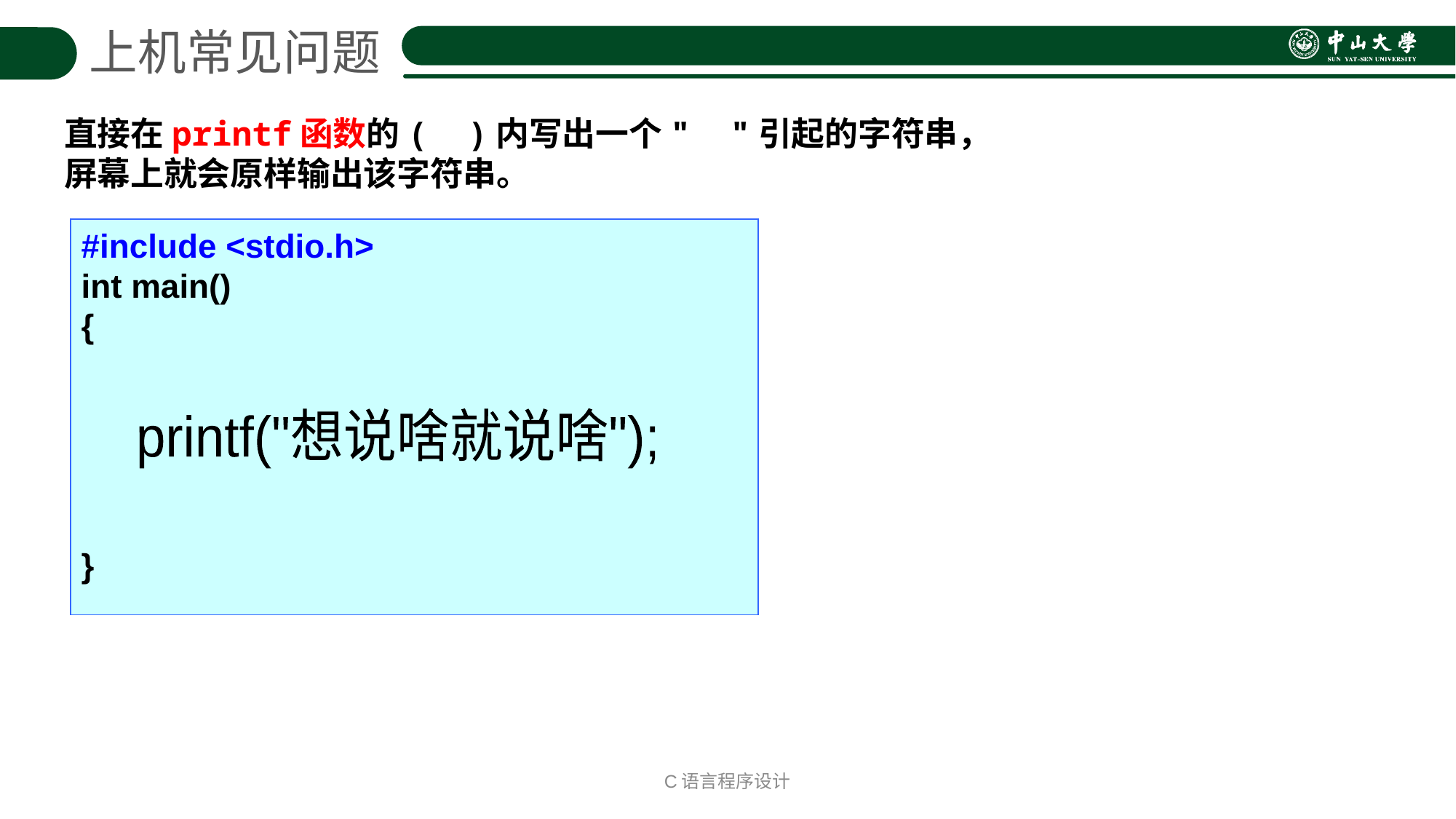

上机常见问题
直接在printf函数的(  )内写出一个"  "引起的字符串，屏幕上就会原样输出该字符串。
#include <stdio.h>
int main()
{

}

printf("想说啥就说啥");

C语言程序设计
4